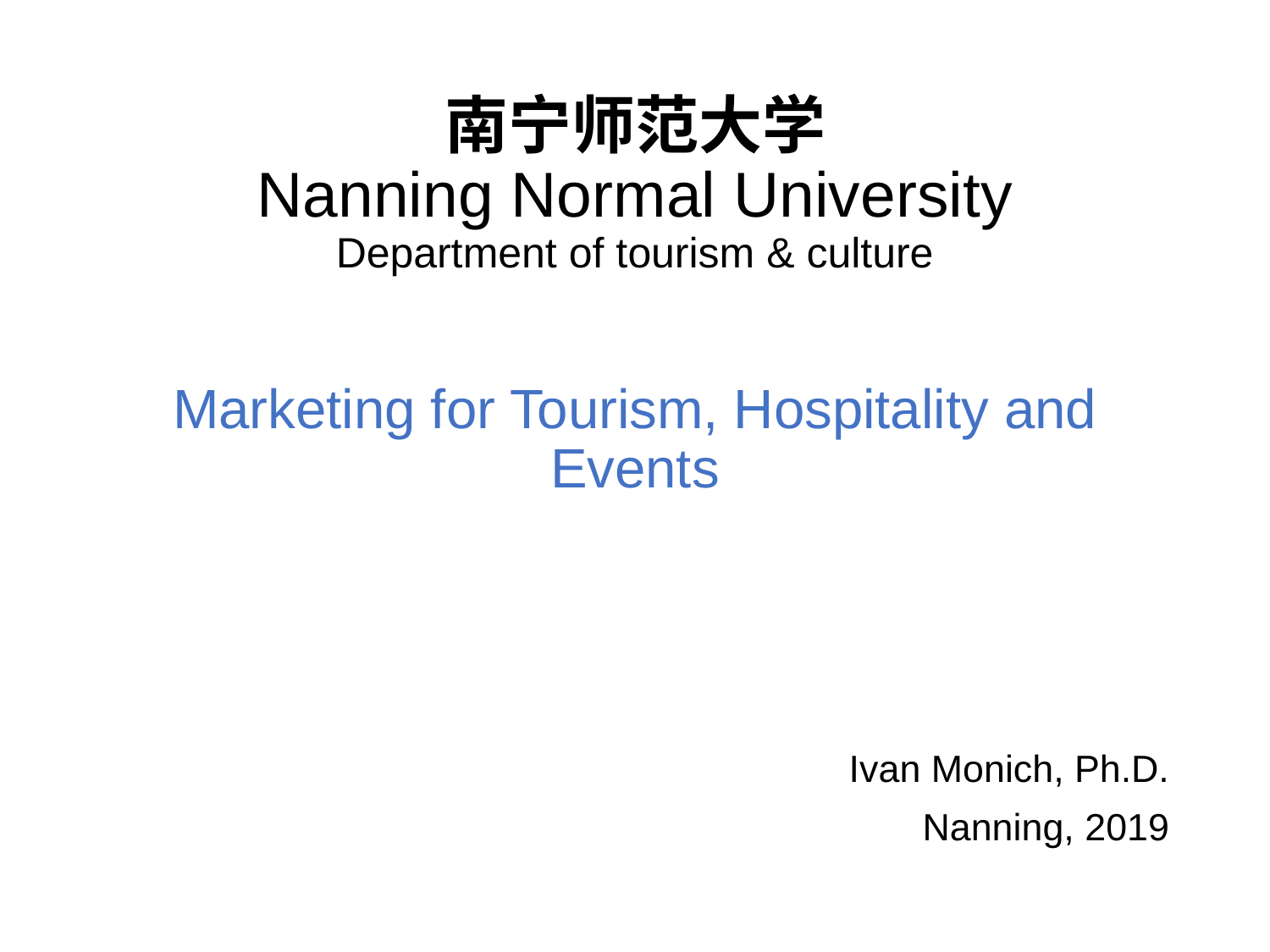

# 南宁师范大学 Nanning Normal University Department of tourism & culture

Marketing for Tourism, Hospitality and Events

Ivan Monich, Ph.D.
Nanning, 2019